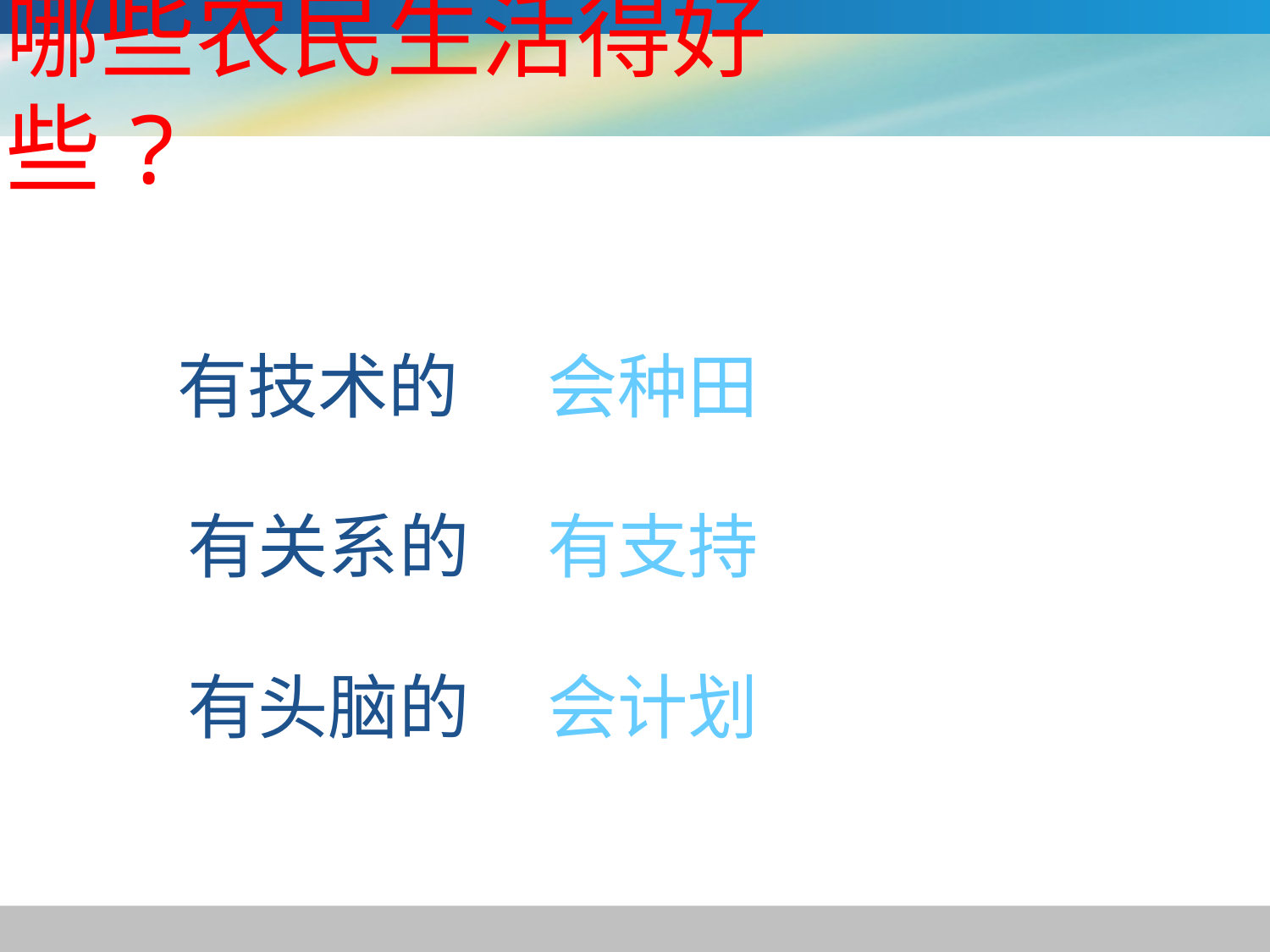

# 哪些农民生活得好些?
有技术的
会种田
有关系的
有支持
有头脑的
会计划